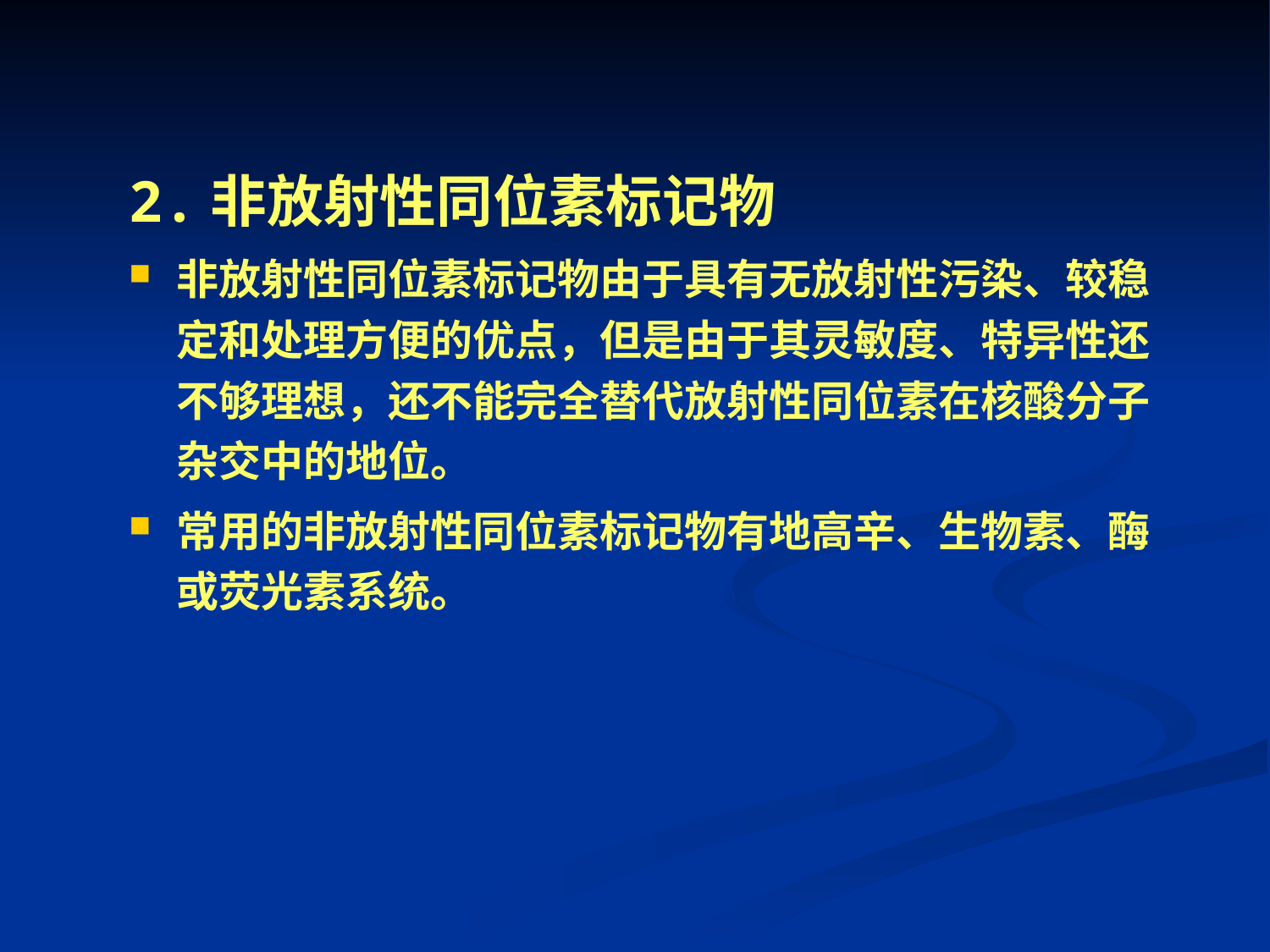

2.非放射性同位素标记物
非放射性同位素标记物由于具有无放射性污染、较稳定和处理方便的优点，但是由于其灵敏度、特异性还不够理想，还不能完全替代放射性同位素在核酸分子杂交中的地位。
常用的非放射性同位素标记物有地高辛、生物素、酶或荧光素系统。